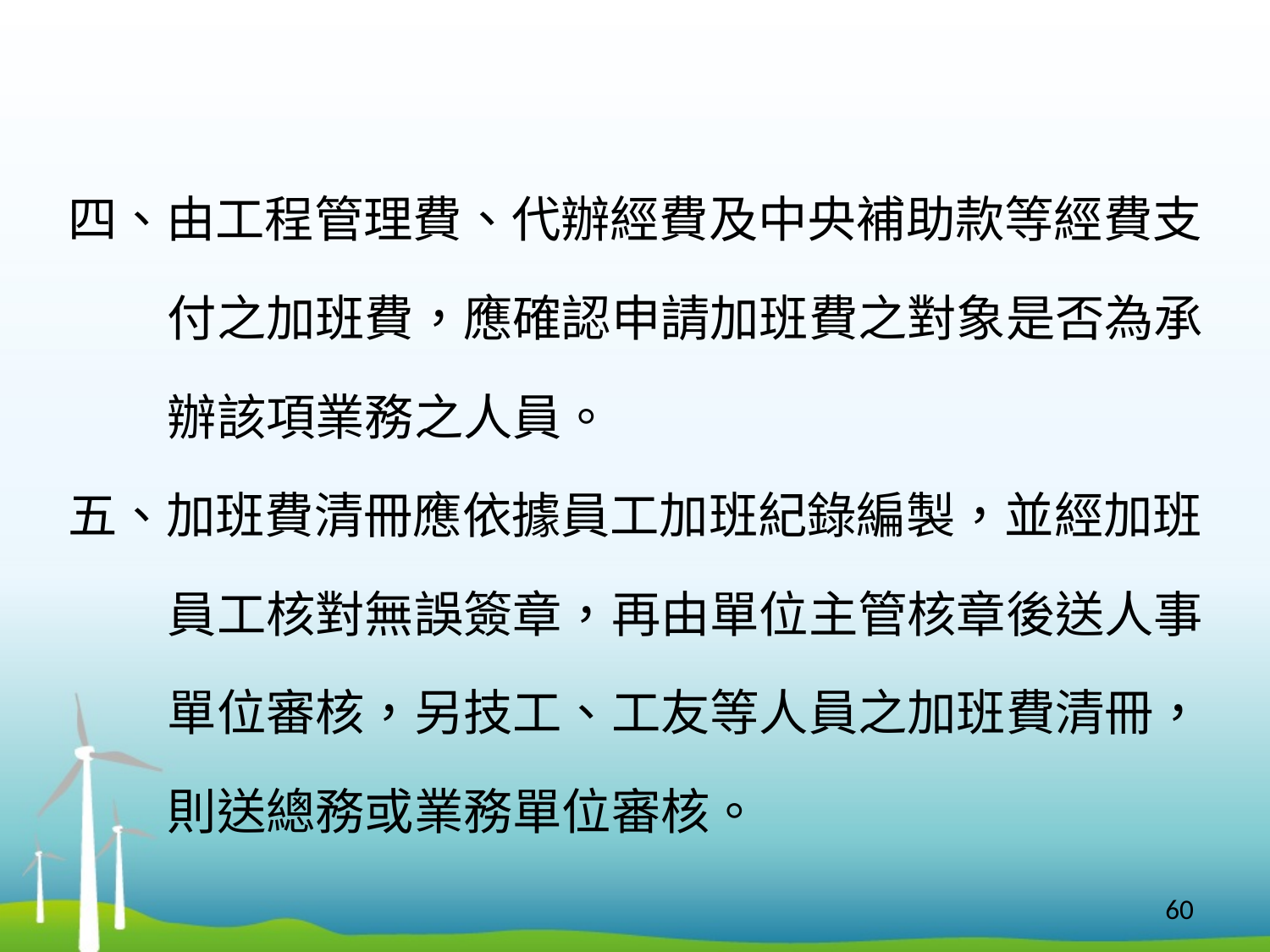

四、由工程管理費、代辦經費及中央補助款等經費支
        付之加班費，應確認申請加班費之對象是否為承
        辦該項業務之人員。
五、加班費清冊應依據員工加班紀錄編製，並經加班
        員工核對無誤簽章，再由單位主管核章後送人事
        單位審核，另技工、工友等人員之加班費清冊，
        則送總務或業務單位審核。

60